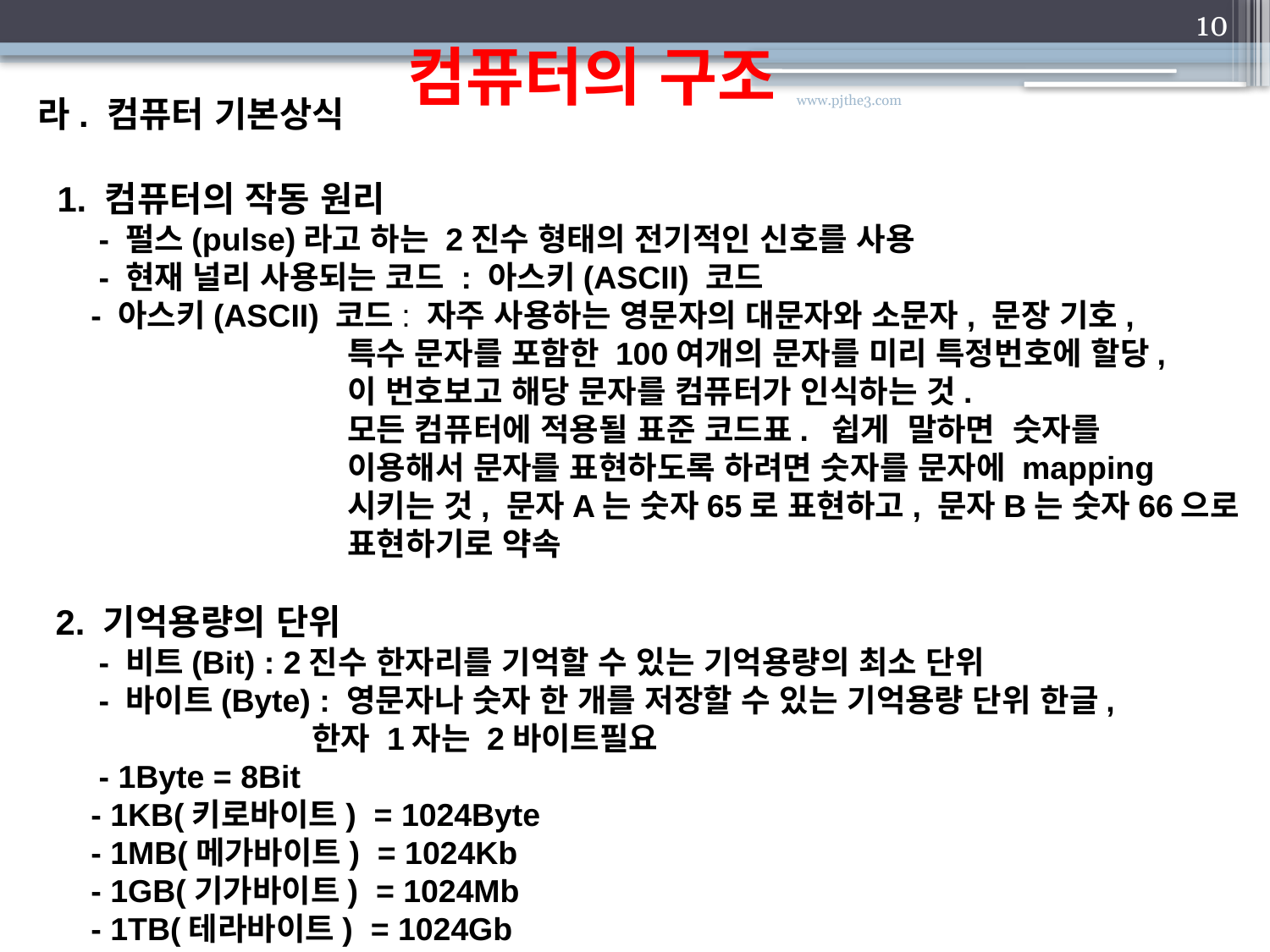

10

라. 컴퓨터 기본상식

  1. 컴퓨터의 작동 원리
      - 펄스(pulse)라고 하는 2진수 형태의 전기적인 신호를 사용
      - 현재 널리 사용되는 코드 : 아스키(ASCII) 코드
      - 아스키(ASCII) 코드: 자주 사용하는 영문자의 대문자와 소문자, 문장 기호,
                                  특수 문자를 포함한 100여개의 문자를 미리 특정번호에 할당,
                                  이 번호보고 해당 문자를 컴퓨터가 인식하는 것.
                                  모든 컴퓨터에 적용될 표준 코드표.  쉽게  말하면  숫자를
                                  이용해서 문자를 표현하도록 하려면 숫자를 문자에 mapping
                                  시키는 것, 문자A는 숫자65로 표현하고, 문자B는 숫자66으로
                                  표현하기로 약속

  2. 기억용량의 단위
      - 비트(Bit) : 2진수 한자리를 기억할 수 있는 기억용량의 최소 단위
      - 바이트(Byte) : 영문자나 숫자 한 개를 저장할 수 있는 기억용량 단위 한글,
                              한자 1자는 2바이트필요
      - 1Byte = 8Bit
      - 1KB(키로바이트)  = 1024Byte
      - 1MB(메가바이트)  = 1024Kb
      - 1GB(기가바이트)  = 1024Mb
      - 1TB(테라바이트)  = 1024Gb
 컴퓨터의 구조
www.pjthe3.com